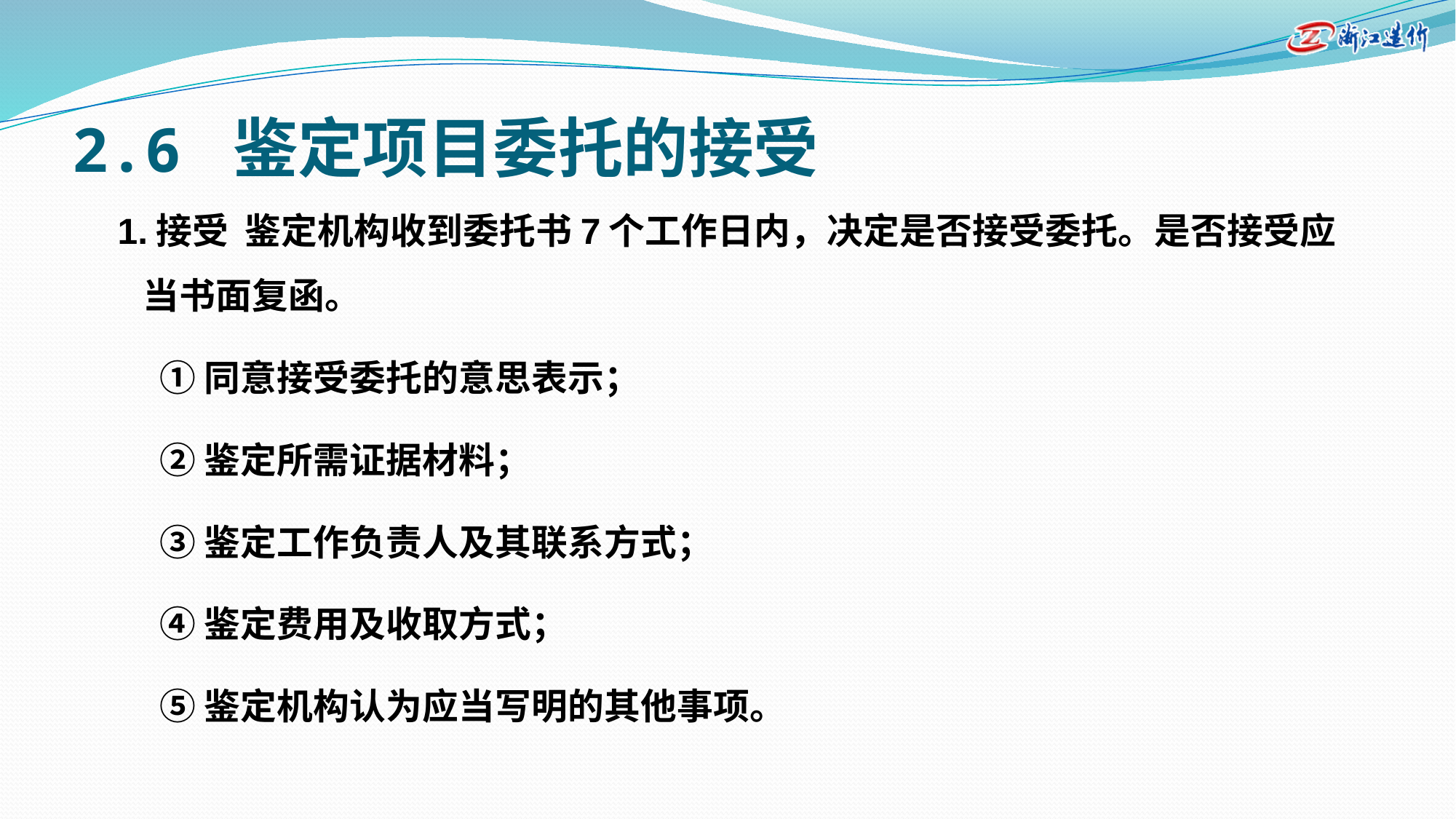

# 2.6 鉴定项目委托的接受
 1.接受  鉴定机构收到委托书7个工作日内，决定是否接受委托。是否接受应当书面复函。
      ①同意接受委托的意思表示；
      ②鉴定所需证据材料；
      ③鉴定工作负责人及其联系方式；
      ④鉴定费用及收取方式；
      ⑤鉴定机构认为应当写明的其他事项。